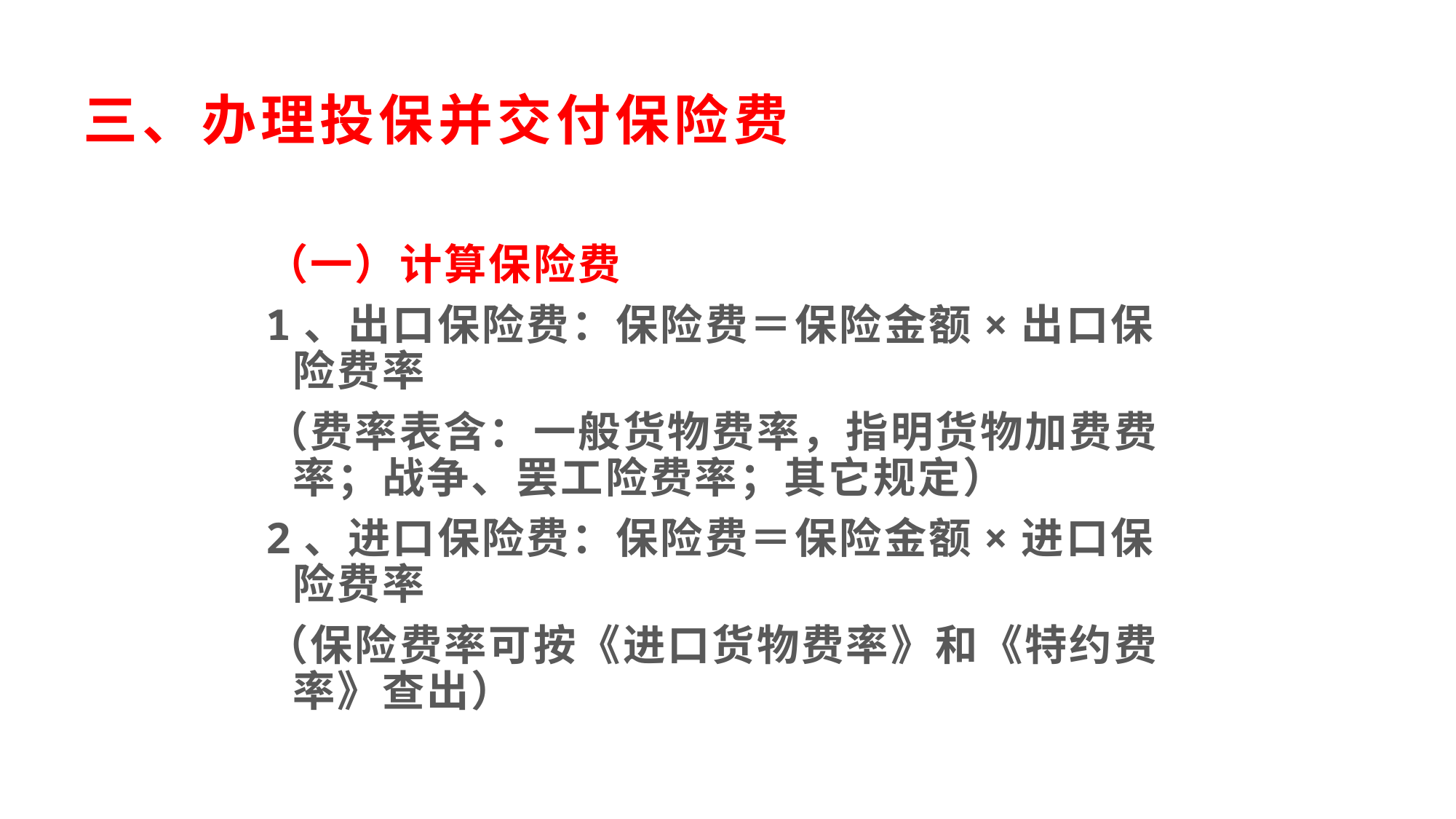

# 三、办理投保并交付保险费
（一）计算保险费
1、出口保险费：保险费＝保险金额×出口保险费率
（费率表含：一般货物费率，指明货物加费费率；战争、罢工险费率；其它规定）
2、进口保险费：保险费＝保险金额×进口保险费率
（保险费率可按《进口货物费率》和《特约费率》查出）